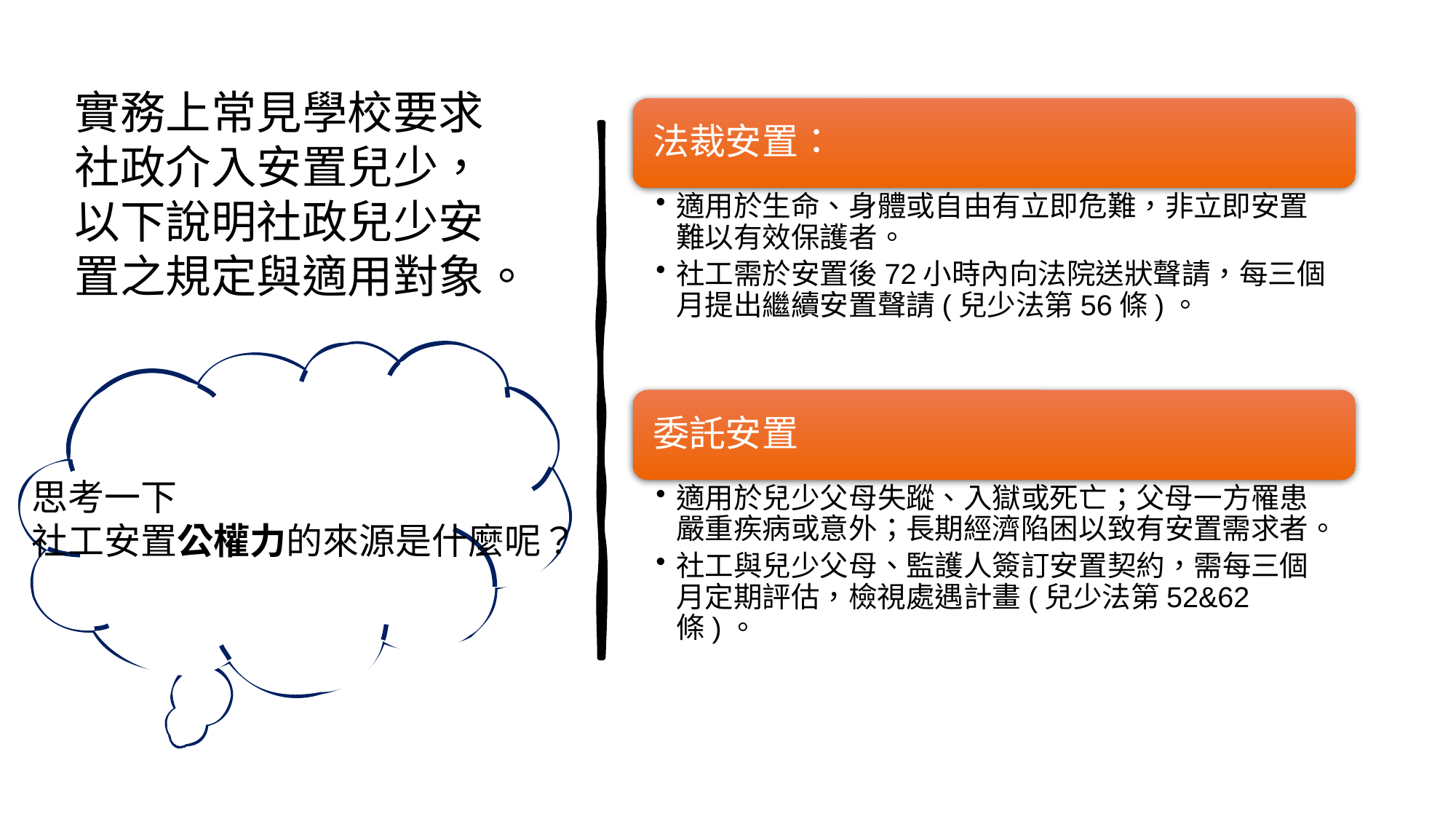

法裁安置：
適用於生命、身體或自由有立即危難，非立即安置難以有效保護者。
社工需於安置後72小時內向法院送狀聲請，每三個月提出繼續安置聲請(兒少法第56條)。
委託安置
適用於兒少父母失蹤、入獄或死亡；父母一方罹患嚴重疾病或意外；長期經濟陷困以致有安置需求者。
社工與兒少父母、監護人簽訂安置契約，需每三個月定期評估，檢視處遇計畫(兒少法第52&62條)。
實務上常見學校要求社政介入安置兒少，以下說明社政兒少安置之規定與適用對象。
思考一下
社工安置公權力的來源是什麼呢？